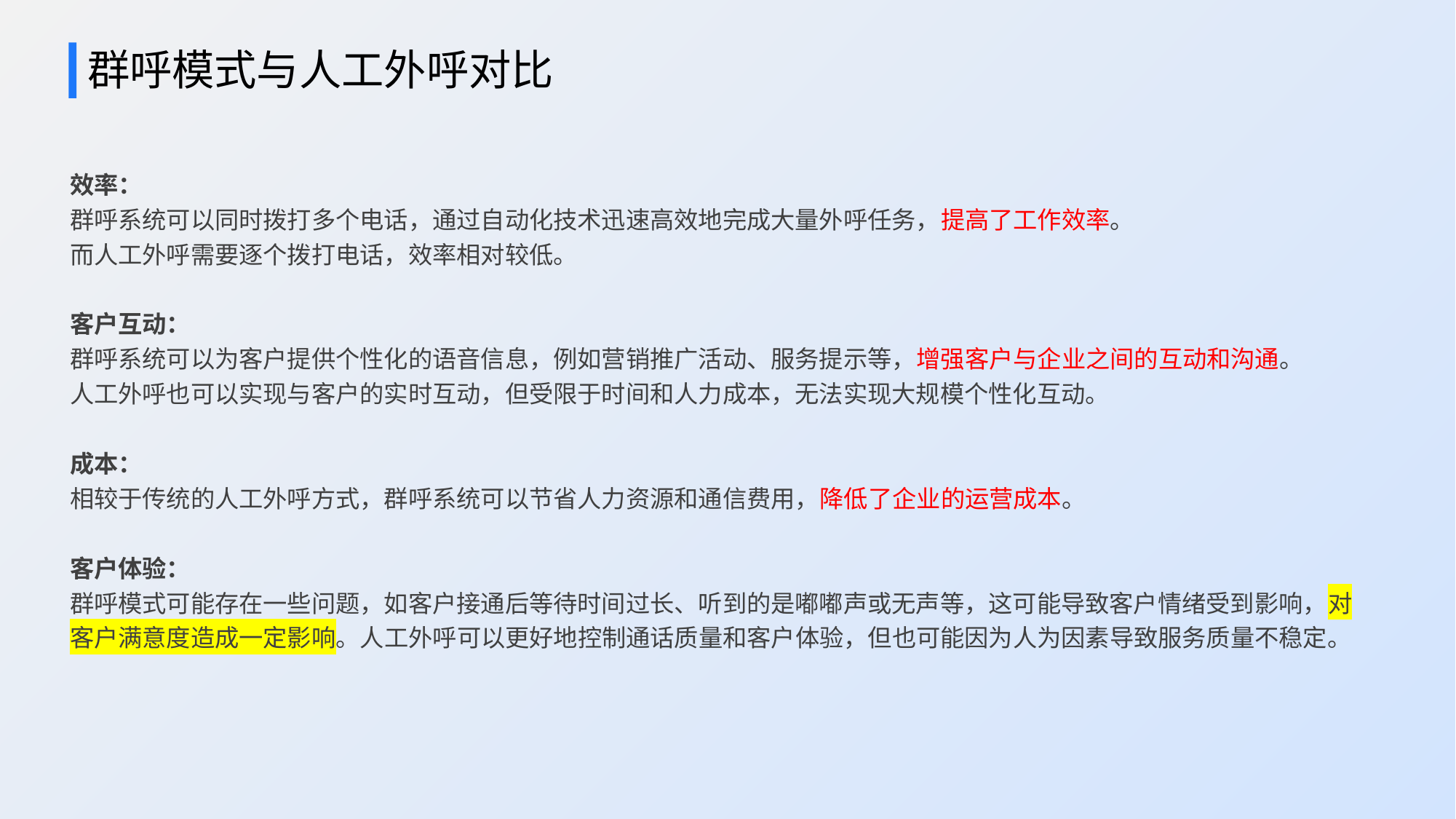

群呼模式与人工外呼对比

效率：
群呼系统可以同时拨打多个电话，通过自动化技术迅速高效地完成大量外呼任务，提高了工作效率。
而人工外呼需要逐个拨打电话，效率相对较低。

客户互动：
群呼系统可以为客户提供个性化的语音信息，例如营销推广活动、服务提示等，增强客户与企业之间的互动和沟通。
人工外呼也可以实现与客户的实时互动，但受限于时间和人力成本，无法实现大规模个性化互动。

成本：
相较于传统的人工外呼方式，群呼系统可以节省人力资源和通信费用，降低了企业的运营成本。

客户体验：
群呼模式可能存在一些问题，如客户接通后等待时间过长、听到的是嘟嘟声或无声等，这可能导致客户情绪受到影响，对客户满意度造成一定影响。人工外呼可以更好地控制通话质量和客户体验，但也可能因为人为因素导致服务质量不稳定。